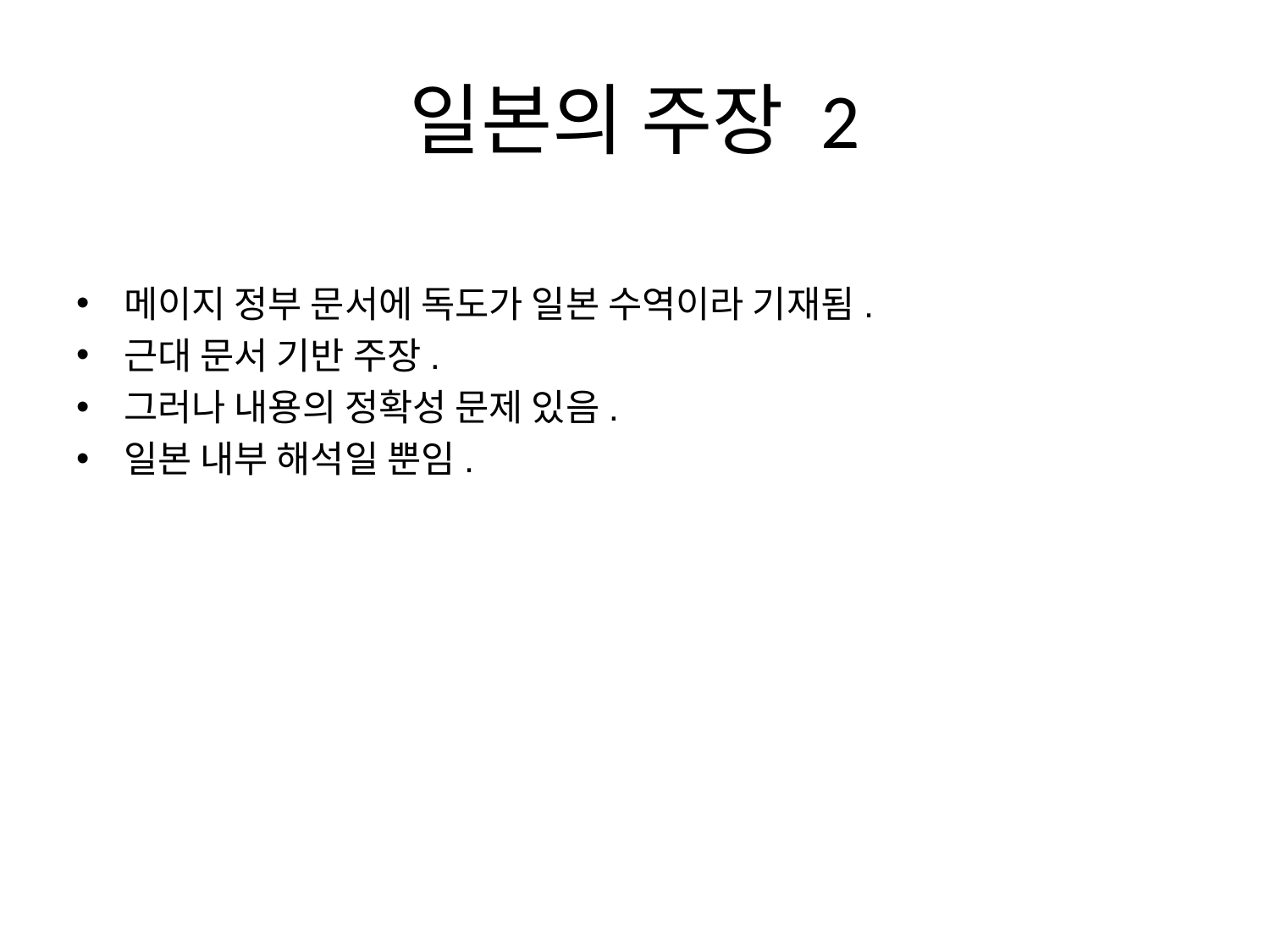

# 일본의 주장 2

메이지 정부 문서에 독도가 일본 수역이라 기재됨.
근대 문서 기반 주장.
그러나 내용의 정확성 문제 있음.
일본 내부 해석일 뿐임.